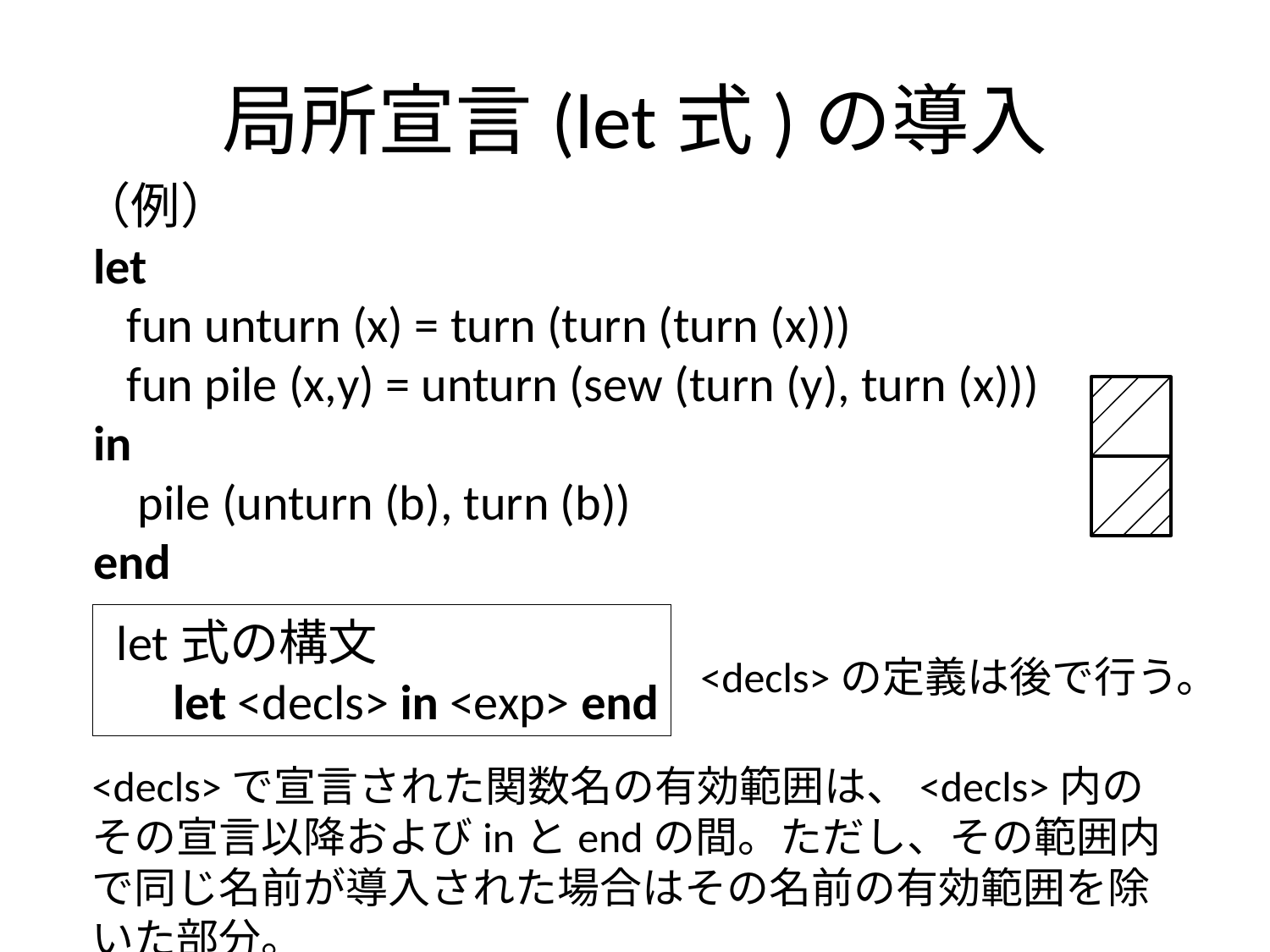

# 局所宣言(let式)の導入
（例）
 let
    fun unturn (x) = turn (turn (turn (x)))
    fun pile (x,y) = unturn (sew (turn (y), turn (x)))
 in
     pile (unturn (b), turn (b))
 end

 let式の構文
      let <decls> in <exp> end
<decls>の定義は後で行う。
<decls>で宣言された関数名の有効範囲は、<decls>内のその宣言以降およびinとendの間。ただし、その範囲内で同じ名前が導入された場合はその名前の有効範囲を除いた部分。